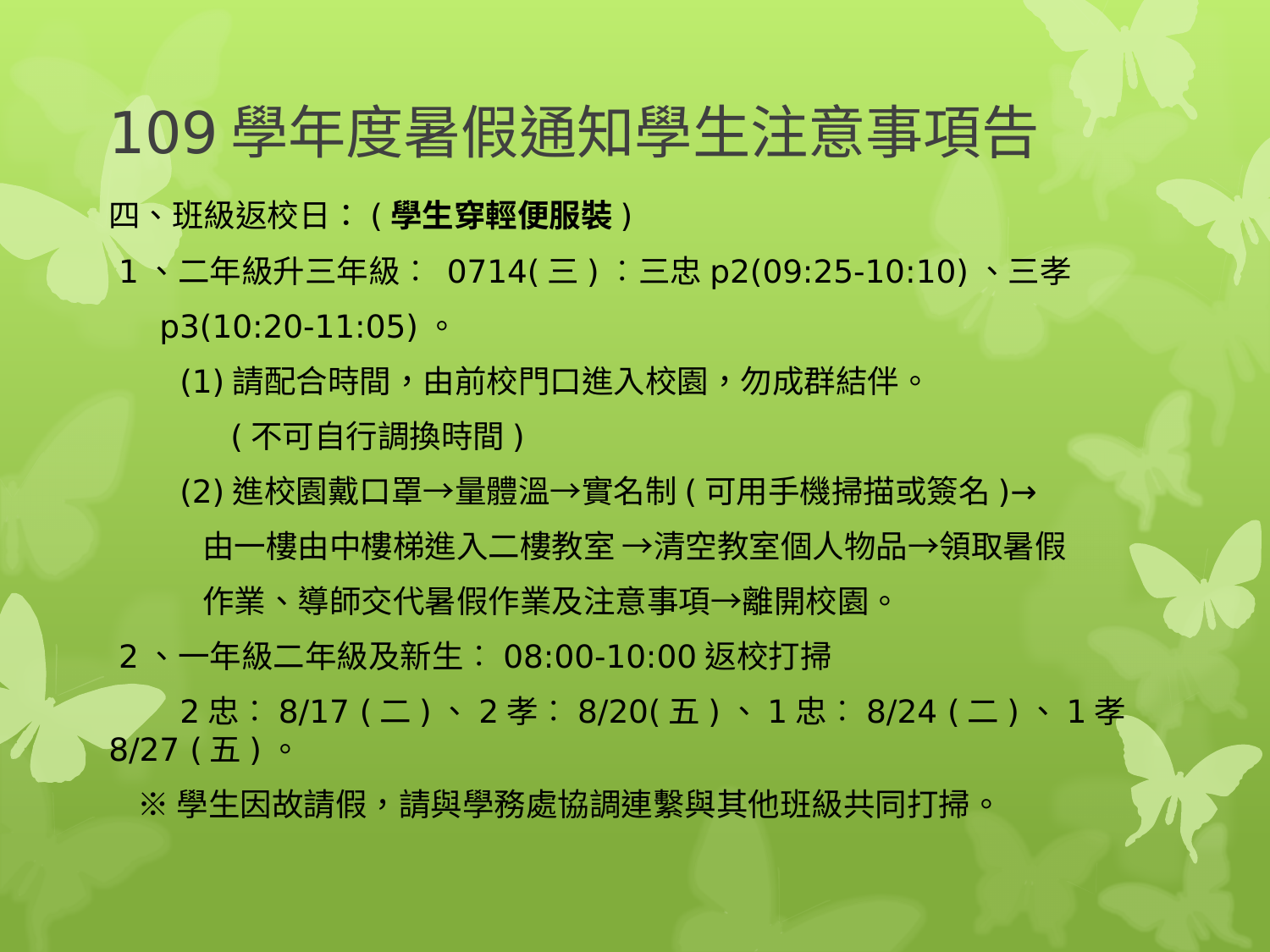

109學年度暑假通知學生注意事項告
四、班級返校日：(學生穿輕便服裝)
 1、二年級升三年級︰ 0714(三)︰三忠p2(09:25-10:10)、三孝
     p3(10:20-11:05)。
       (1)請配合時間，由前校門口進入校園，勿成群結伴。
            (不可自行調換時間)
       (2)進校園戴口罩→量體溫→實名制(可用手機掃描或簽名)→
            由一樓由中樓梯進入二樓教室 →清空教室個人物品→領取暑假
            作業、導師交代暑假作業及注意事項→離開校園。
 2、一年級二年級及新生︰08:00-10:00返校打掃
       2忠︰8/17 (二)、2孝︰8/20(五)、1忠︰8/24 (二)、1孝8/27 (五)。
    ※學生因故請假，請與學務處協調連繫與其他班級共同打掃。